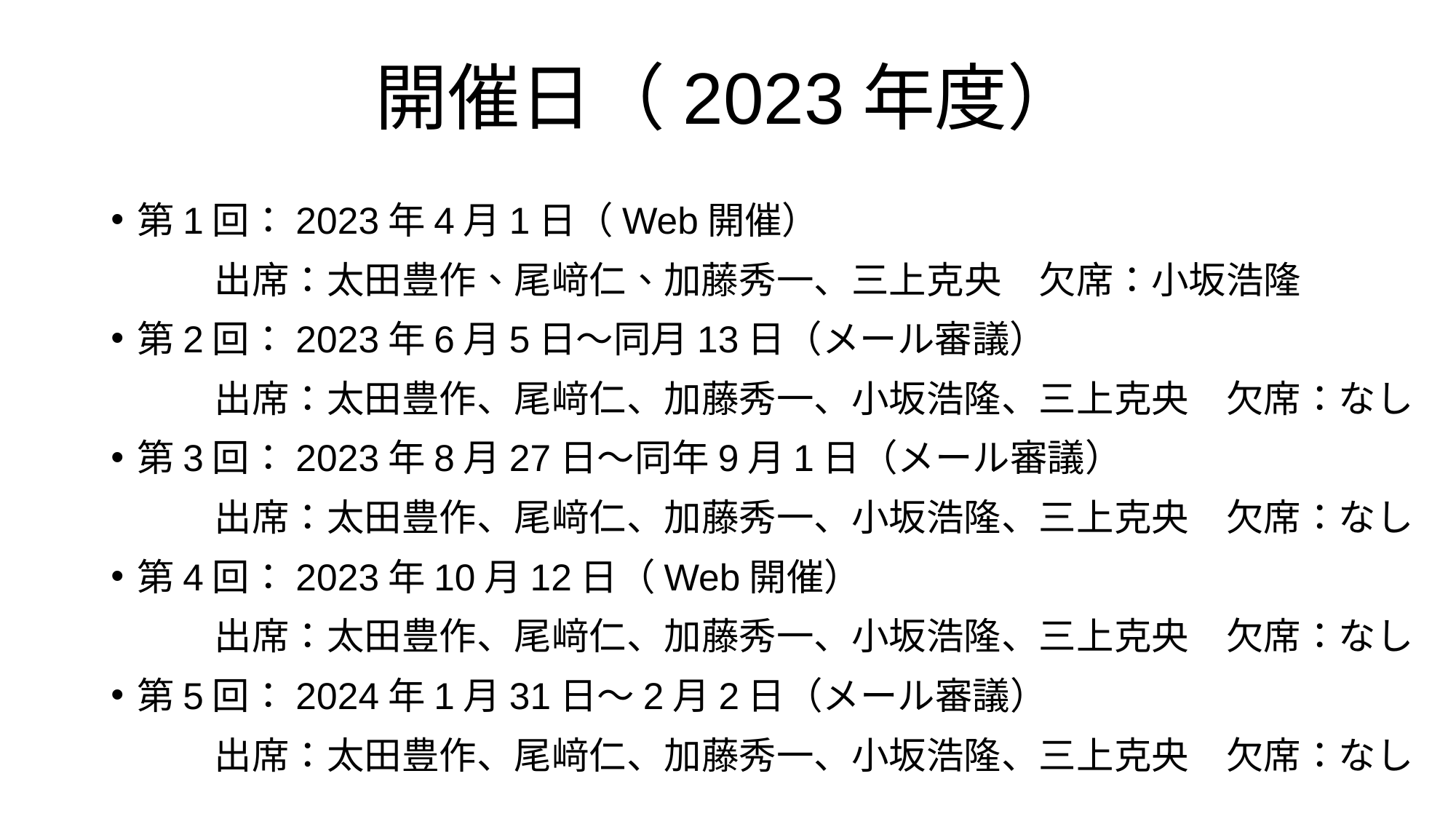

# 開催日（2023年度）
第1回：2023年4月1日（Web開催）
	出席：太田豊作、尾﨑仁、加藤秀一、三上克央　欠席：小坂浩隆
第2回：2023年6月5日～同月13日（メール審議）
	出席：太田豊作、尾﨑仁、加藤秀一、小坂浩隆、三上克央　欠席：なし
第3回：2023年8月27日～同年9月1日（メール審議）
	出席：太田豊作、尾﨑仁、加藤秀一、小坂浩隆、三上克央　欠席：なし
第4回：2023年10月12日（Web開催）
	出席：太田豊作、尾﨑仁、加藤秀一、小坂浩隆、三上克央　欠席：なし
第5回：2024年1月31日～2月2日（メール審議）
	出席：太田豊作、尾﨑仁、加藤秀一、小坂浩隆、三上克央　欠席：なし